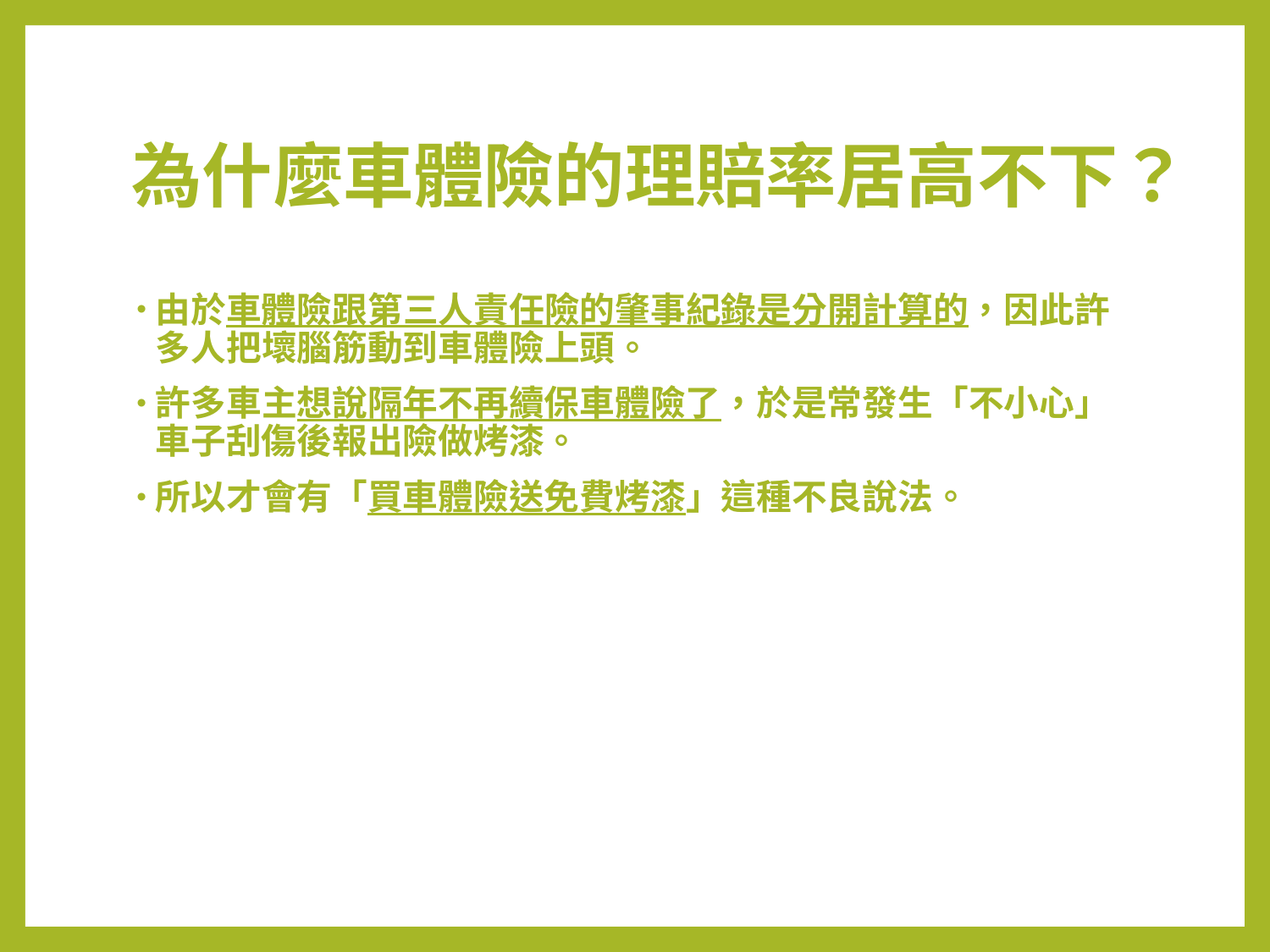

# 為什麼車體險的理賠率居高不下？
由於車體險跟第三人責任險的肇事紀錄是分開計算的，因此許多人把壞腦筋動到車體險上頭。
許多車主想說隔年不再續保車體險了，於是常發生「不小心」車子刮傷後報出險做烤漆。
所以才會有「買車體險送免費烤漆」這種不良說法。